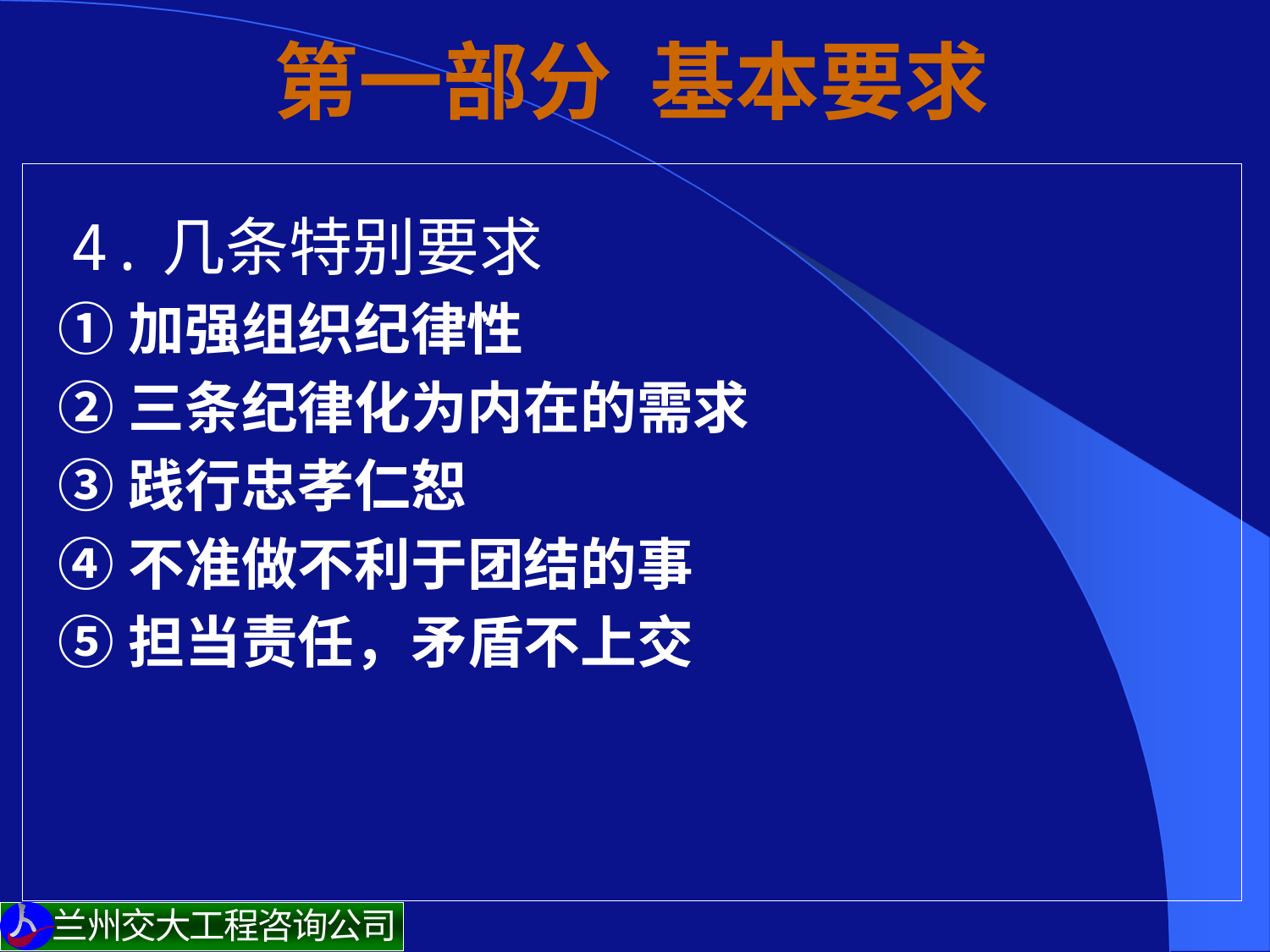

# 第一部分  基本要求
 4.几条特别要求
  ①加强组织纪律性
  ②三条纪律化为内在的需求
  ③践行忠孝仁恕
  ④不准做不利于团结的事
  ⑤担当责任，矛盾不上交